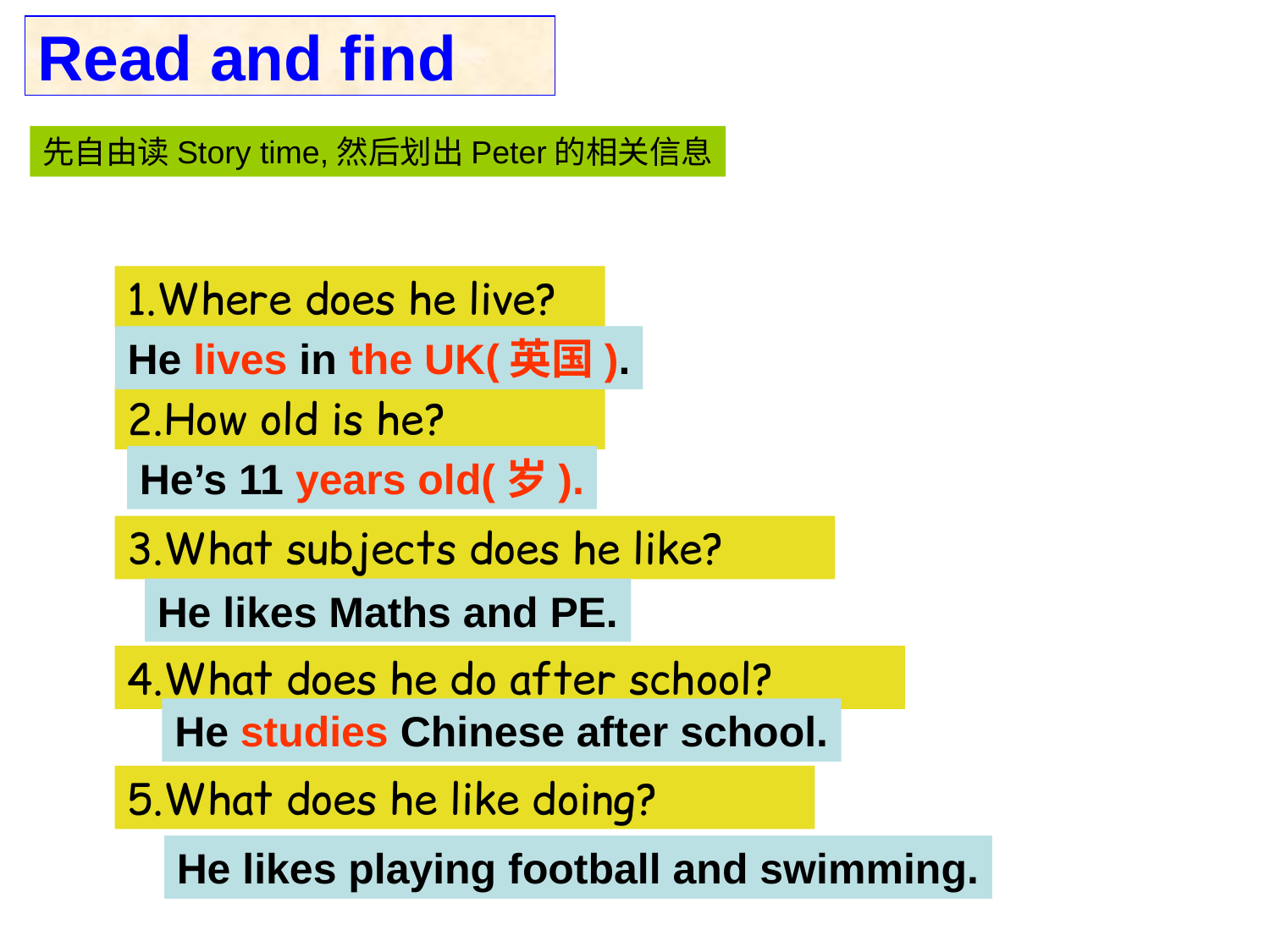

Read and find
先自由读Story time,然后划出Peter的相关信息
1.Where does he live?
He lives in the UK(英国).
2.How old is he?
He’s 11 years old(岁).
3.What subjects does he like?
He likes Maths and PE.
4.What does he do after school?
He studies Chinese after school.
5.What does he like doing?
He likes playing football and swimming.